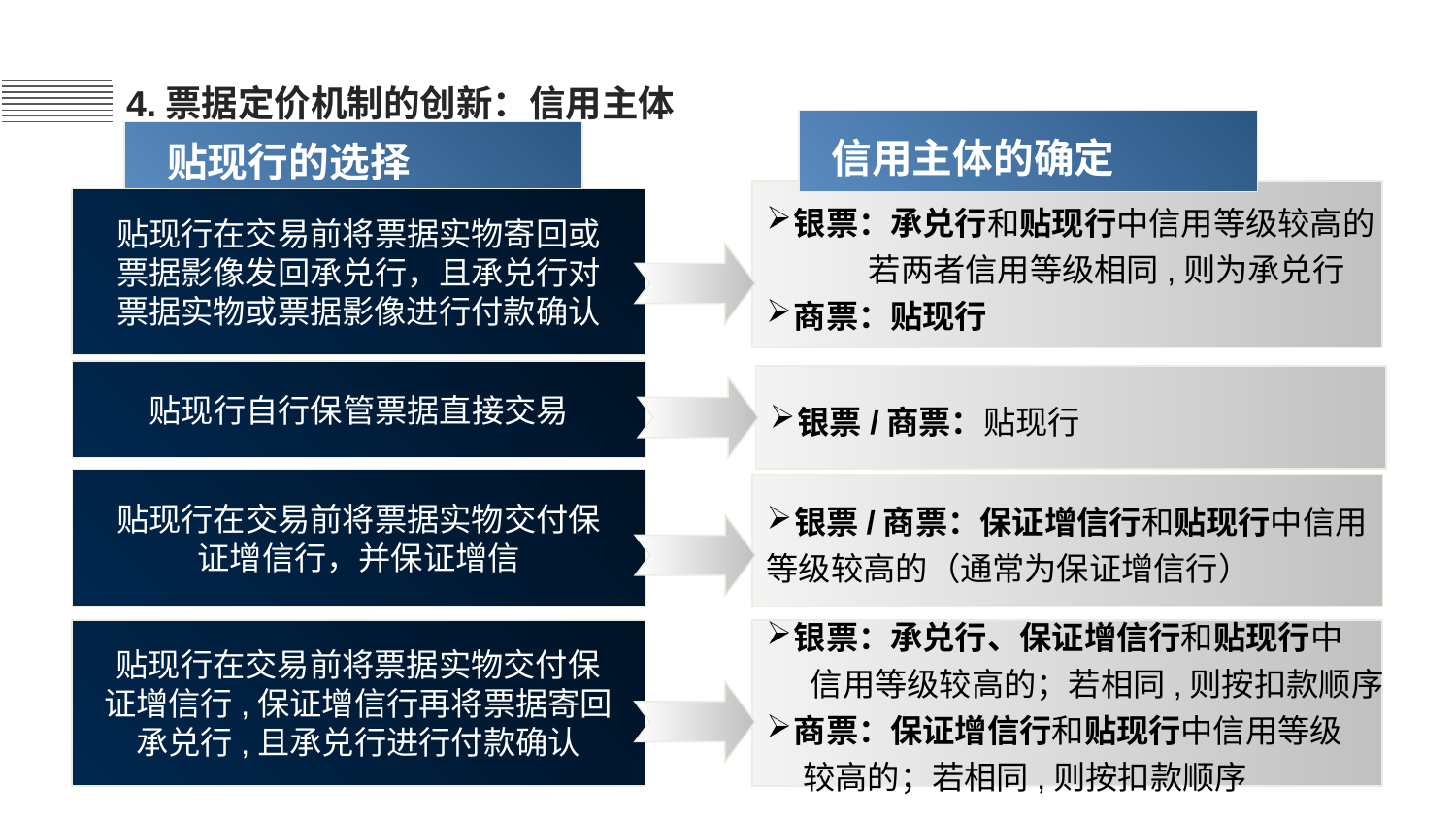

4.票据定价机制的创新：信用主体
 信用主体的确定
   贴现行的选择
银票：承兑行和贴现行中信用等级较高的
             若两者信用等级相同,则为承兑行
商票：贴现行
贴现行在交易前将票据实物寄回或
票据影像发回承兑行，且承兑行对
票据实物或票据影像进行付款确认

贴现行自行保管票据直接交易
银票/商票：贴现行

贴现行在交易前将票据实物交付保
证增信行，并保证增信
银票/商票：保证增信行和贴现行中信用
等级较高的（通常为保证增信行）

贴现行在交易前将票据实物交付保
证增信行,保证增信行再将票据寄回
承兑行,且承兑行进行付款确认
银票：承兑行、保证增信行和贴现行中
     信用等级较高的；若相同,则按扣款顺序
商票：保证增信行和贴现行中信用等级
    较高的；若相同,则按扣款顺序